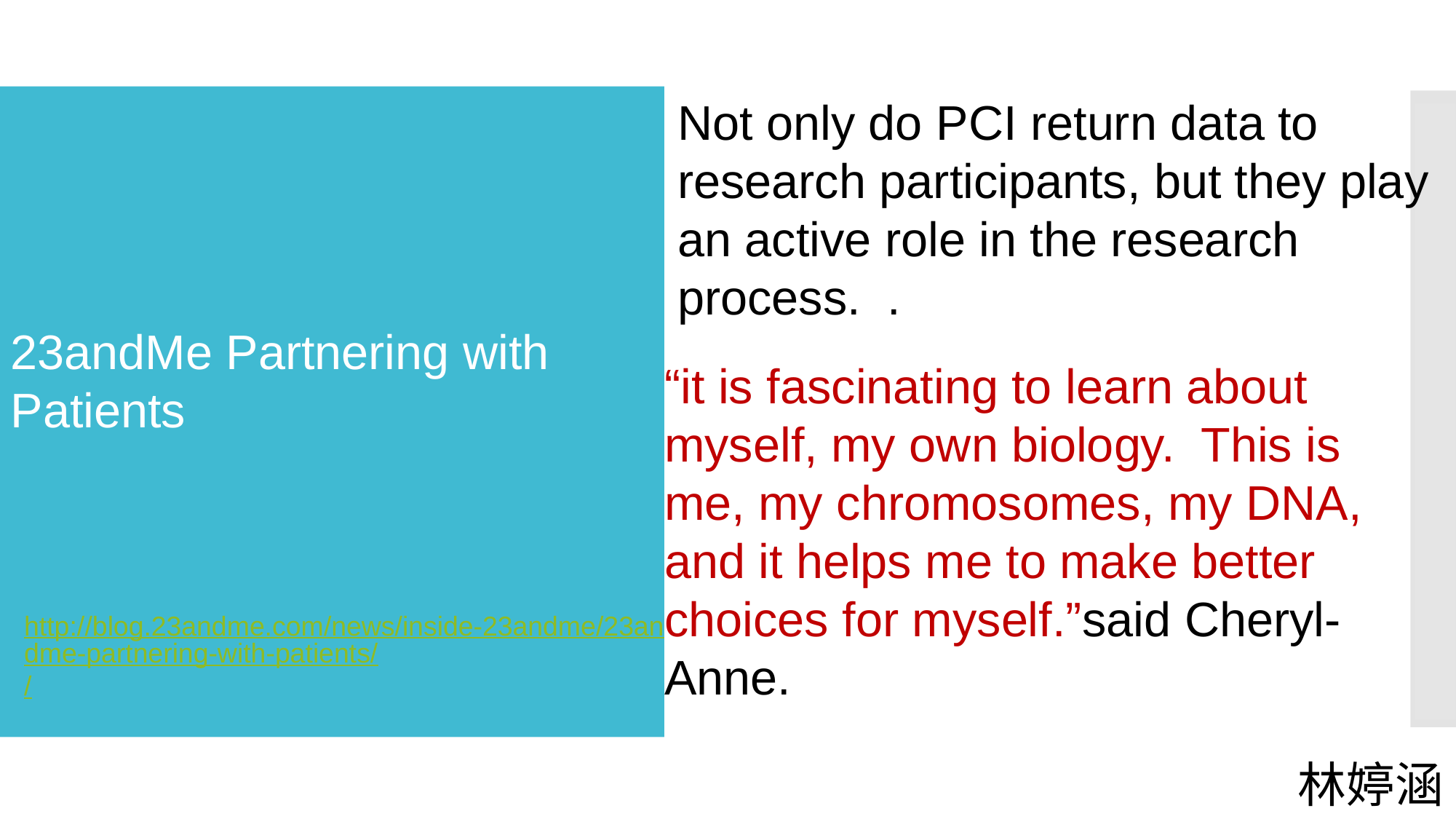

Not only do PCI return data to research participants, but they play an active role in the research process.  .

#
23andMe Partnering with Patients
“it is fascinating to learn about myself, my own biology.  This is me, my chromosomes, my DNA, and it helps me to make better choices for myself.”said Cheryl-Anne.
http://blog.23andme.com/news/inside-23andme/23andme-partnering-with-patients//
林婷涵